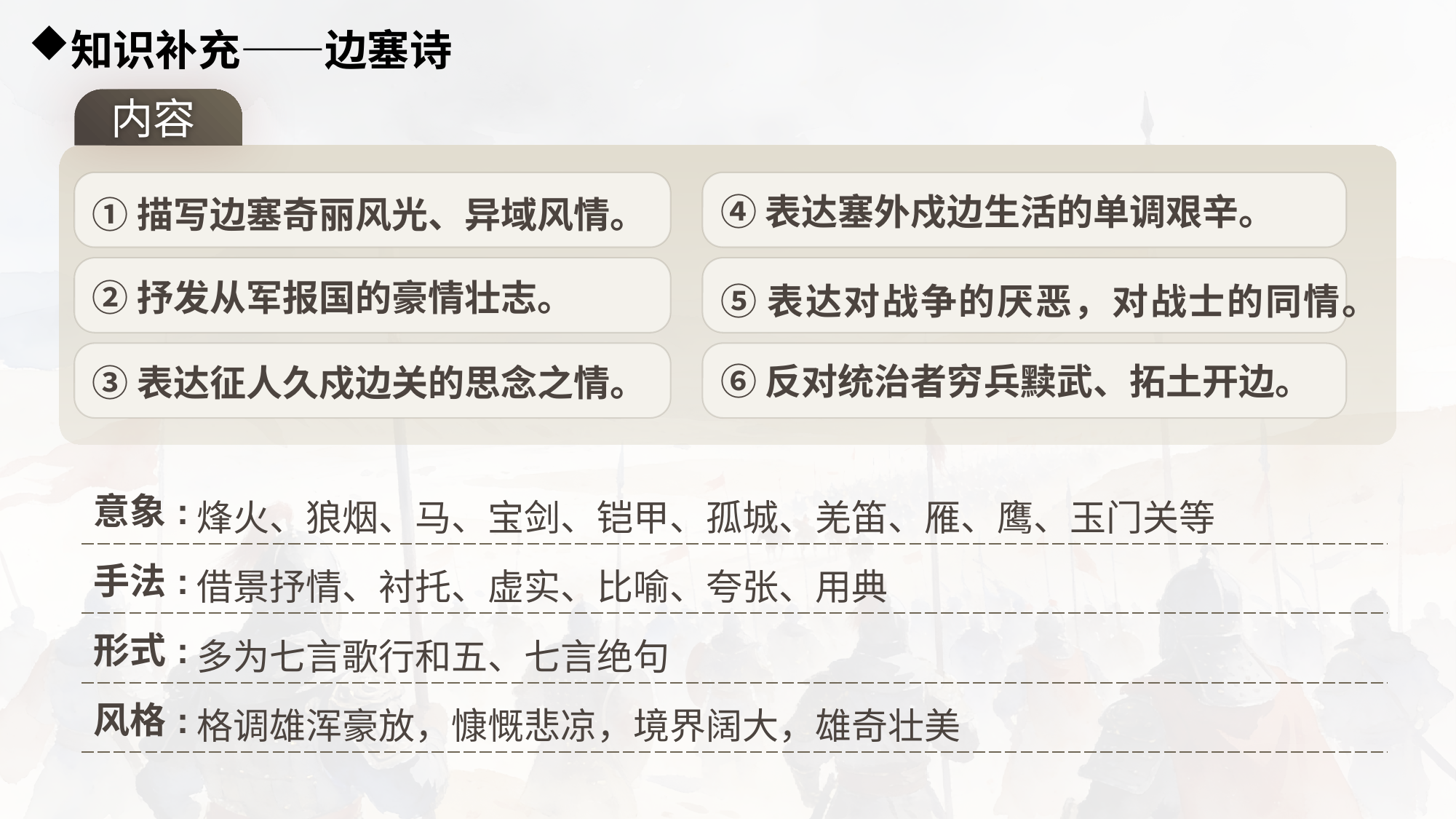

知识补充——边塞诗
内容

①描写边塞奇丽风光、异域风情。

④表达塞外戍边生活的单调艰辛。

②抒发从军报国的豪情壮志。

⑤表达对战争的厌恶，对战士的同情。

③表达征人久戍边关的思念之情。

⑥反对统治者穷兵黩武、拓土开边。
| 意象: | 烽火、狼烟、马、宝剑、铠甲、孤城、羌笛、雁、鹰、玉门关等 |
| --- | --- |
| 手法: | 借景抒情、衬托、虚实、比喻、夸张、用典 |
| --- | --- |
| 形式: | 多为七言歌行和五、七言绝句 |
| --- | --- |
| 风格: | 格调雄浑豪放，慷慨悲凉，境界阔大，雄奇壮美 |
| --- | --- |